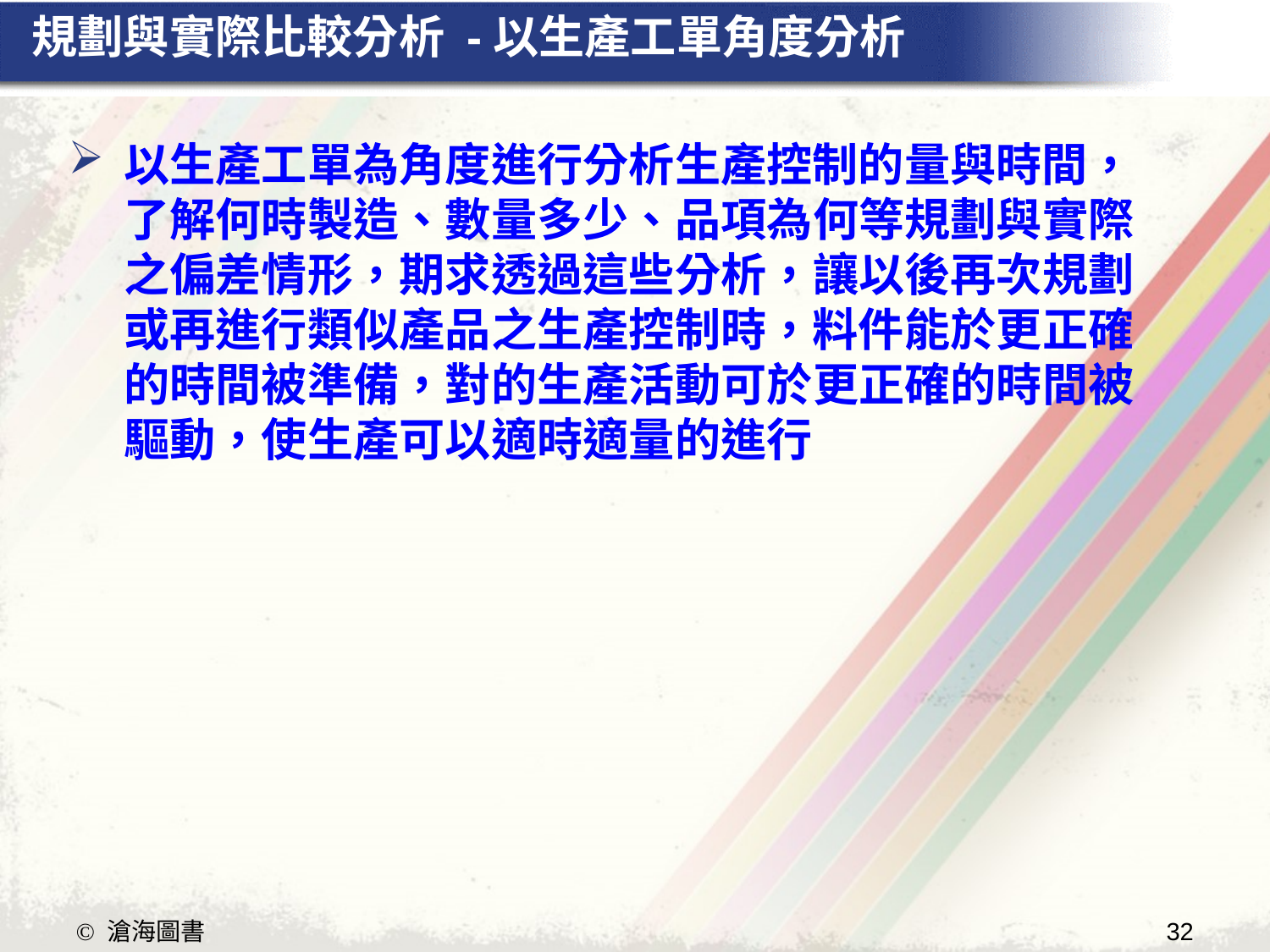

# 規劃與實際比較分析 -以生產工單角度分析
以生產工單為角度進行分析生產控制的量與時間，了解何時製造、數量多少、品項為何等規劃與實際之偏差情形，期求透過這些分析，讓以後再次規劃或再進行類似產品之生產控制時，料件能於更正確的時間被準備，對的生產活動可於更正確的時間被驅動，使生產可以適時適量的進行
32